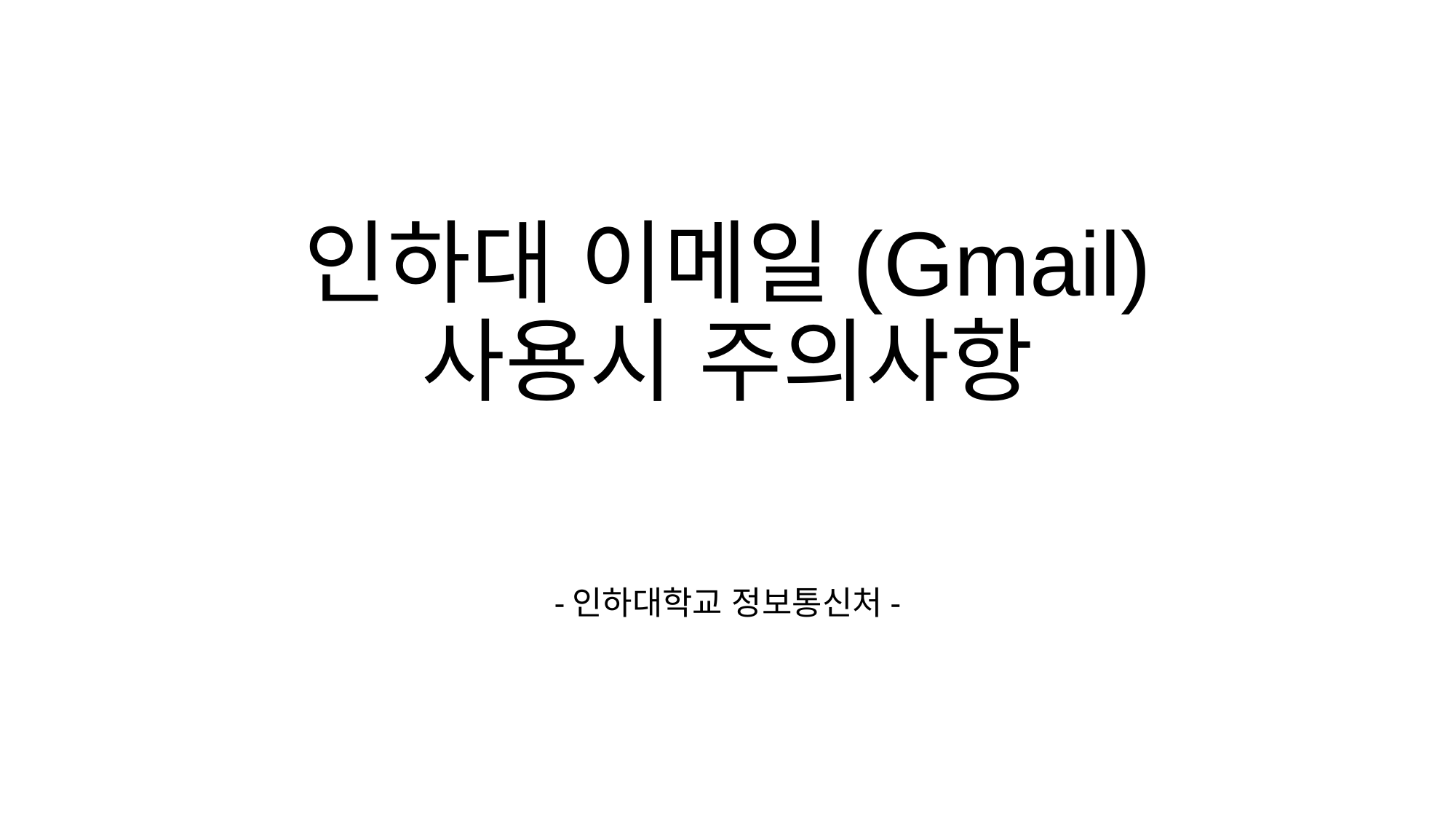

# 인하대 이메일(Gmail) 사용시 주의사항

-인하대학교 정보통신처-